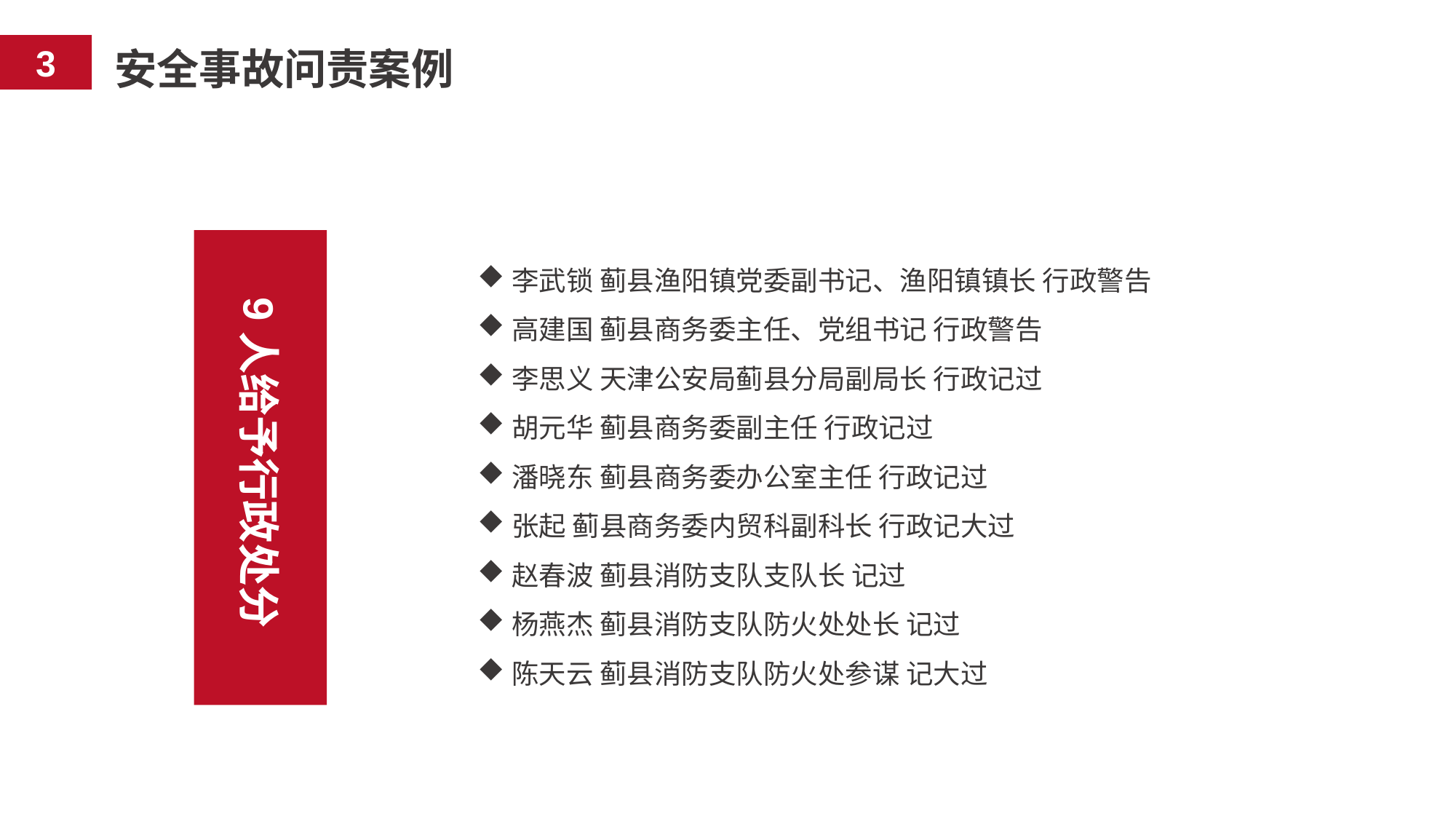

3
安全事故问责案例
9人给予行政处分
李武锁 蓟县渔阳镇党委副书记、渔阳镇镇长 行政警告
高建国 蓟县商务委主任、党组书记 行政警告
李思义 天津公安局蓟县分局副局长 行政记过
胡元华 蓟县商务委副主任 行政记过
潘晓东 蓟县商务委办公室主任 行政记过
张起 蓟县商务委内贸科副科长 行政记大过
赵春波 蓟县消防支队支队长 记过
杨燕杰 蓟县消防支队防火处处长 记过
陈天云 蓟县消防支队防火处参谋 记大过